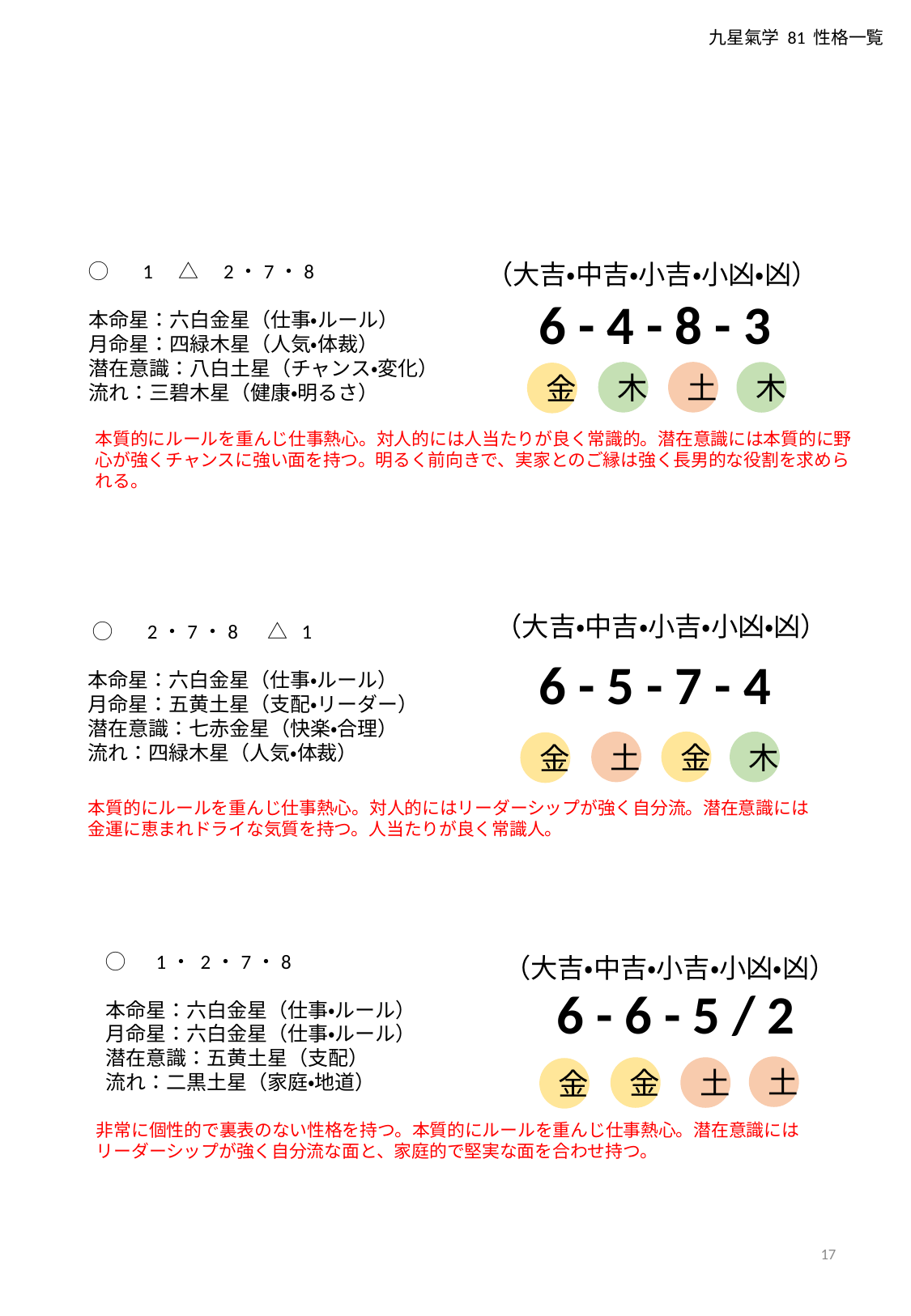

九星氣学 81 性格一覧
（大吉・中吉・小吉・小凶・凶）
◯　 1　△　2・7・8

本命星：六白金星（仕事・ルール）
月命星：四緑木星（人気・体裁）
潜在意識：八白土星（チャンス・変化）
流れ：三碧木星（健康・明るさ）
6 - 4 - 8 - 3
木
土
木
金
本質的にルールを重んじ仕事熱心。対人的には人当たりが良く常識的。潜在意識には本質的に野心が強くチャンスに強い面を持つ。明るく前向きで、実家とのご縁は強く長男的な役割を求められる。
（大吉・中吉・小吉・小凶・凶）
 ◯　 2・7・8 　△  1

本命星：六白金星（仕事・ルール）
月命星：五黄土星（支配・リーダー）
潜在意識：七赤金星（快楽・合理）
流れ：四緑木星（人気・体裁）
6 - 5 - 7 - 4
土
金
木
金
本質的にルールを重んじ仕事熱心。対人的にはリーダーシップが強く自分流。潜在意識には金運に恵まれドライな気質を持つ。人当たりが良く常識人。
◯　1・ 2・7・8

本命星：六白金星（仕事・ルール）
月命星：六白金星（仕事・ルール）
潜在意識：五黄土星（支配）
流れ：二黒土星（家庭・地道）
6 - 6 - 5 / 2
金
土
金
非常に個性的で裏表のない性格を持つ。本質的にルールを重んじ仕事熱心。潜在意識にはリーダーシップが強く自分流な面と、家庭的で堅実な面を合わせ持つ。
土
（大吉・中吉・小吉・小凶・凶）
17